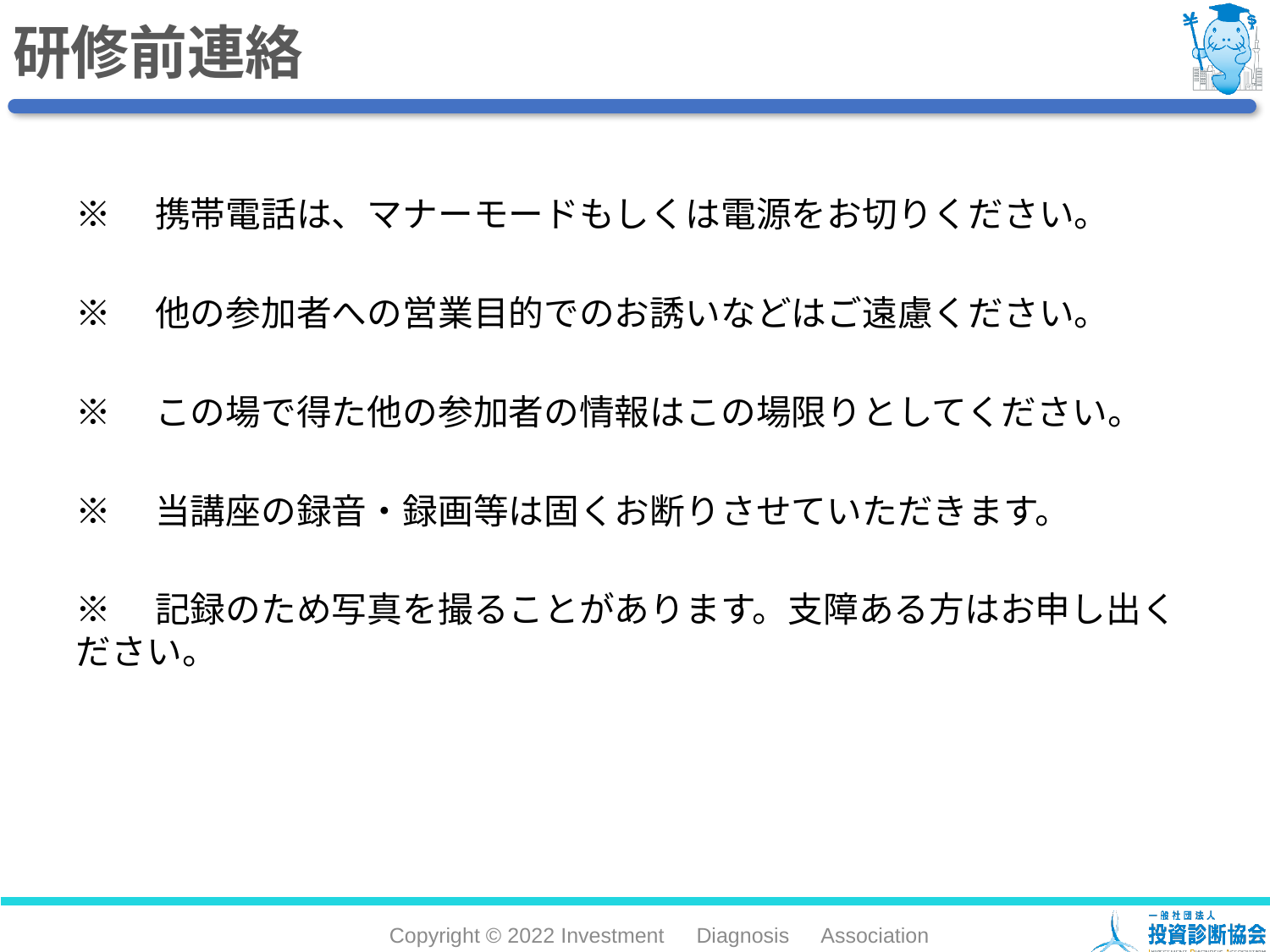

研修前連絡
※　携帯電話は、マナーモードもしくは電源をお切りください。

※　他の参加者への営業目的でのお誘いなどはご遠慮ください。

※　この場で得た他の参加者の情報はこの場限りとしてください。

※　当講座の録音・録画等は固くお断りさせていただきます。

※　記録のため写真を撮ることがあります。支障ある方はお申し出ください。